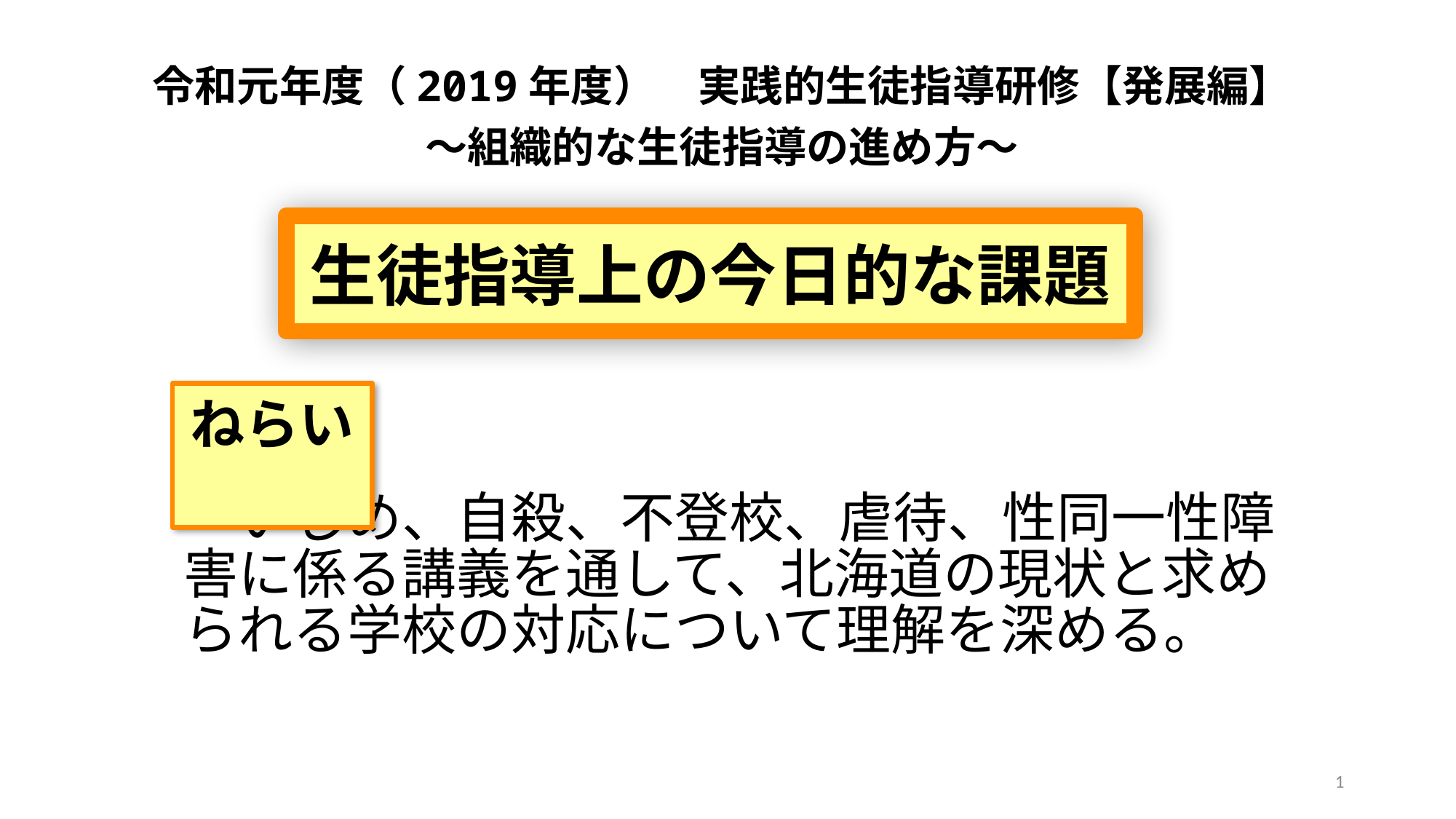

令和元年度（2019年度）　実践的生徒指導研修【発展編】
～組織的な生徒指導の進め方～
# 生徒指導上の今日的な課題
ねらい
　いじめ、自殺、不登校、虐待、性同一性障害に係る講義を通して、北海道の現状と求められる学校の対応について理解を深める。
1